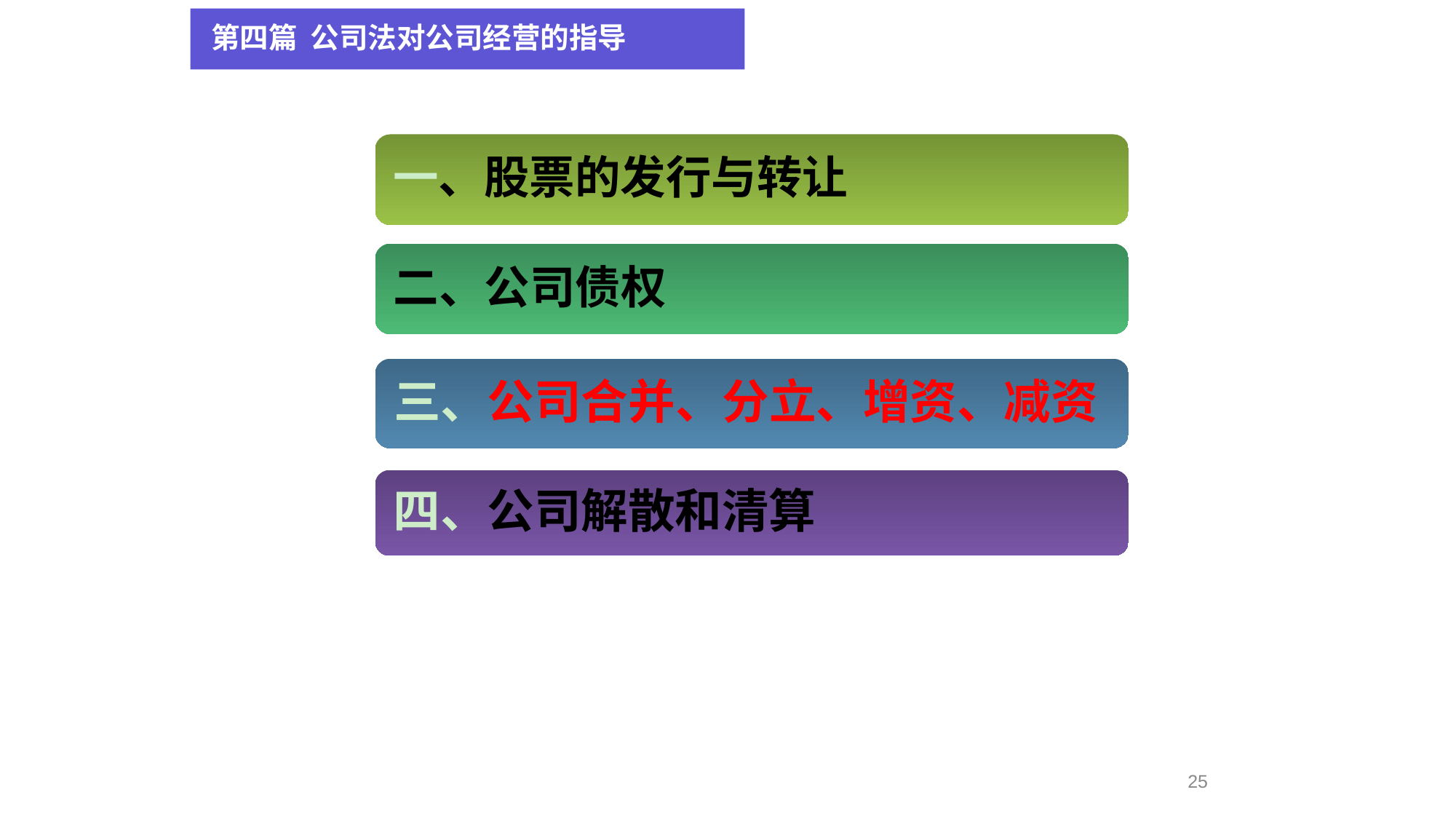

# 第四篇  公司法对公司经营的指导

一、股票的发行与转让

二、公司债权

三、公司合并、分立、增资、减资

四、公司解散和清算
25